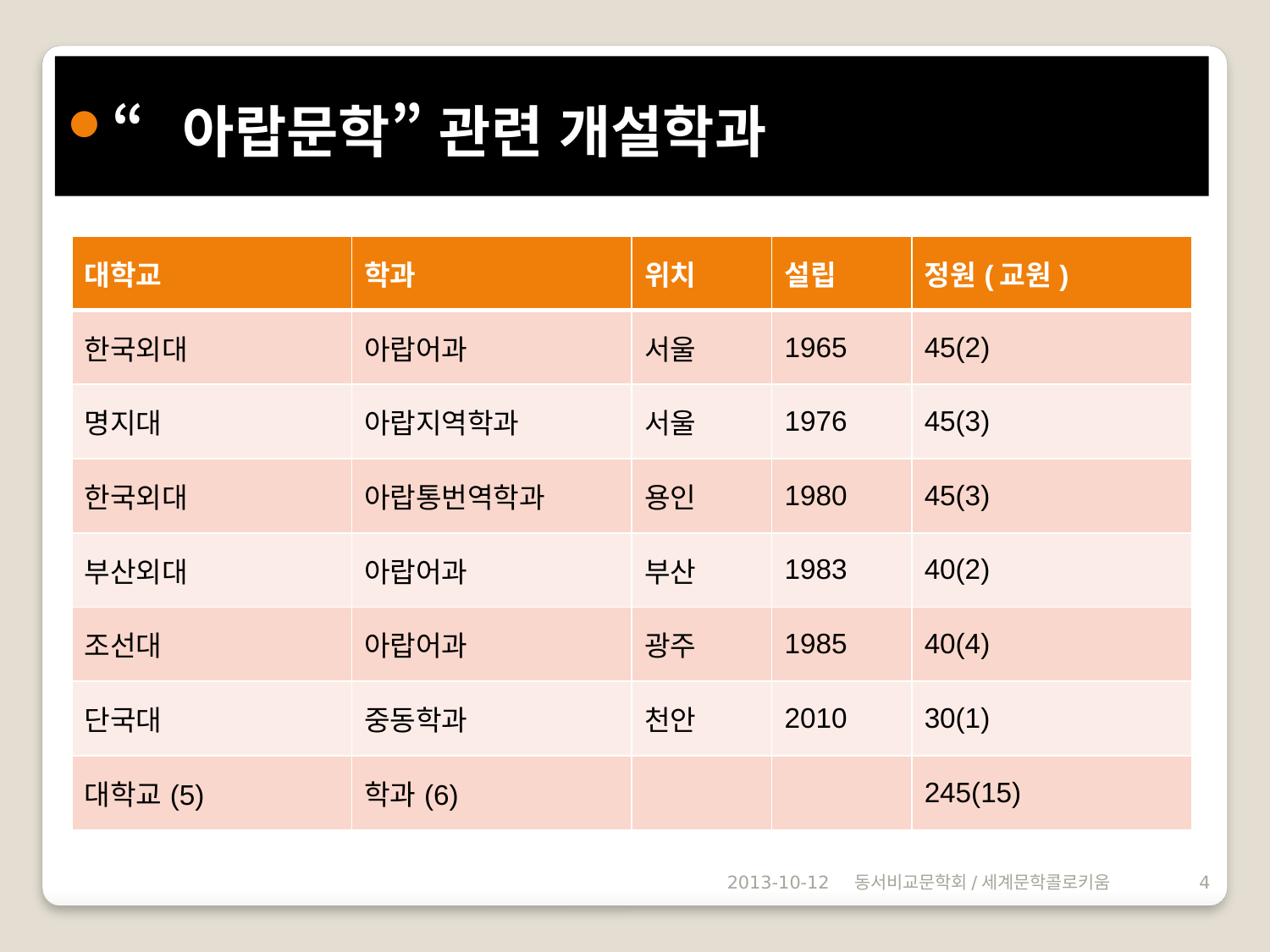

“아랍문학” 관련 개설학과
| 대학교 | 학과 | 위치 | 설립 | 정원(교원) |
| --- | --- | --- | --- | --- |
| 한국외대 | 아랍어과 | 서울 | 1965 | 45(2) |
| 명지대 | 아랍지역학과 | 서울 | 1976 | 45(3) |
| 한국외대 | 아랍통번역학과 | 용인 | 1980 | 45(3) |
| 부산외대 | 아랍어과 | 부산 | 1983 | 40(2) |
| 조선대 | 아랍어과 | 광주 | 1985 | 40(4) |
| 단국대 | 중동학과 | 천안 | 2010 | 30(1) |
| 대학교(5) | 학과(6) |  |  | 245(15) |
2013-10-12
동서비교문학회/세계문학콜로키움
4